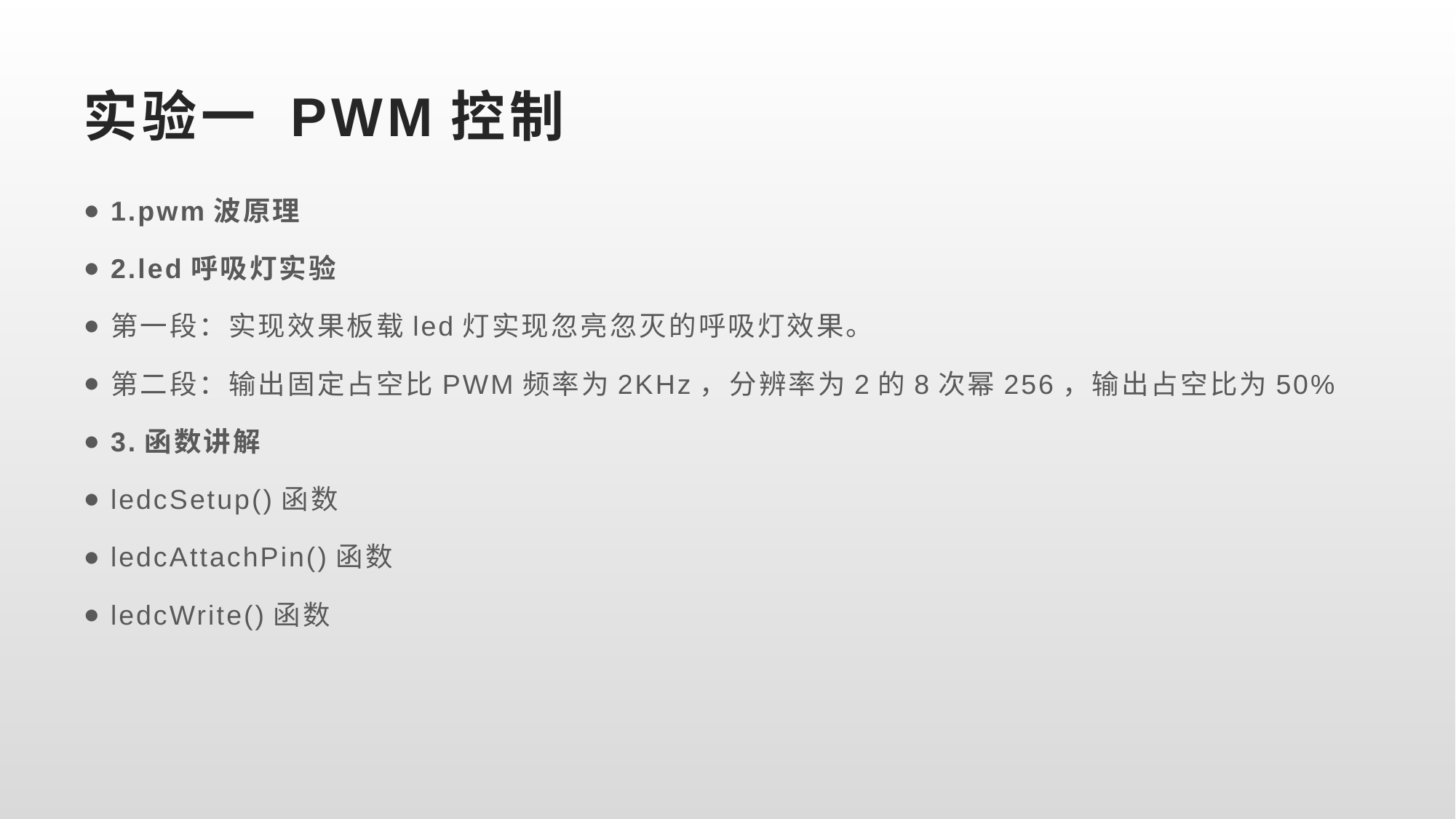

# 实验一 PWM控制
1.pwm波原理
2.led呼吸灯实验
第一段：实现效果板载led灯实现忽亮忽灭的呼吸灯效果。
第二段：输出固定占空比PWM频率为2KHz，分辨率为2的8次幂256，输出占空比为50%
3.函数讲解
ledcSetup()函数
ledcAttachPin()函数
ledcWrite()函数